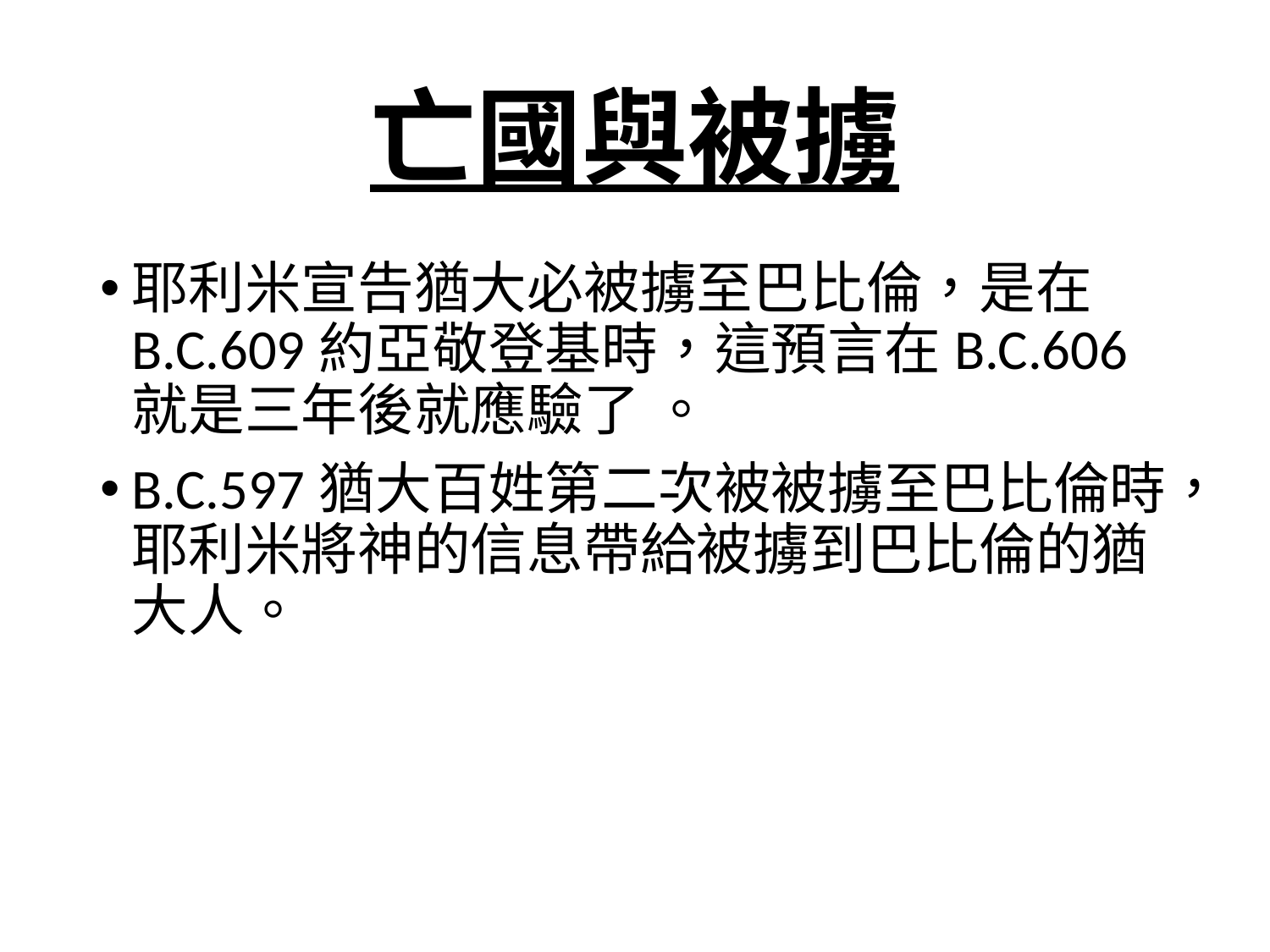

# 亡國與被擄
耶利米宣告猶大必被擄至巴比倫，是在B.C.609約亞敬登基時，這預言在B.C.606就是三年後就應驗了 。
B.C.597猶大百姓第二次被被擄至巴比倫時，耶利米將神的信息帶給被擄到巴比倫的猶大人。